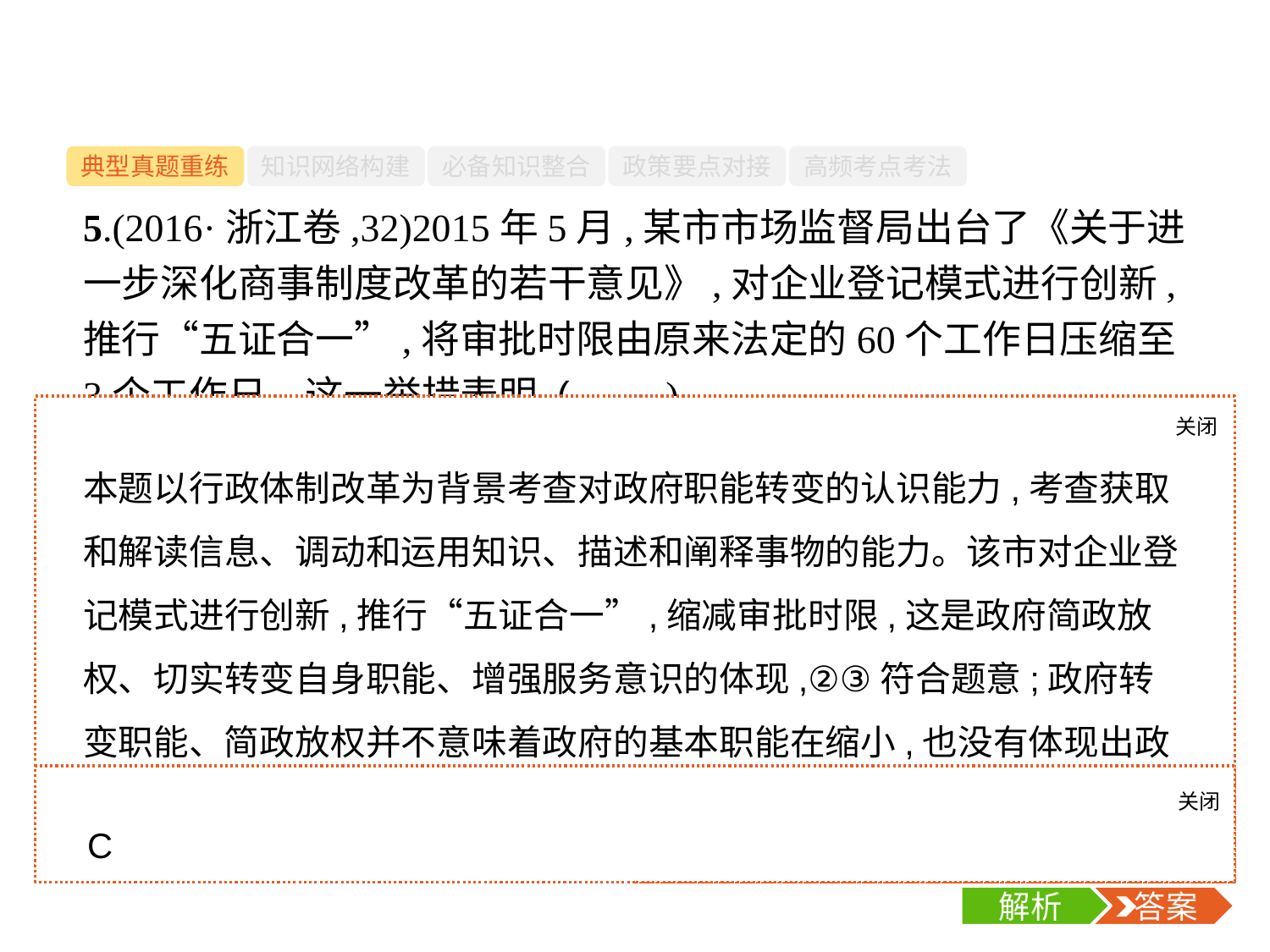

-32-
典型真题重练
知识网络构建
必备知识整合
政策要点对接
高频考点考法
5.(2016·浙江卷,32)2015年5月,某市市场监督局出台了《关于进一步深化商事制度改革的若干意见》,对企业登记模式进行创新,推行“五证合一”,将审批时限由原来法定的60个工作日压缩至3个工作日。这一举措表明 (　　)
①政府的基本职能在缩小　②政府的简政放权落到实处
③政府的服务意识在增强　④政府对市场的监管力度在降低
A.①③	B.②④	C.②③	D.①④

关闭
解析

本题以行政体制改革为背景考查对政府职能转变的认识能力,考查获取和解读信息、调动和运用知识、描述和阐释事物的能力。该市对企业登记模式进行创新,推行“五证合一”,缩减审批时限,这是政府简政放权、切实转变自身职能、增强服务意识的体现,②③符合题意;政府转变职能、简政放权并不意味着政府的基本职能在缩小,也没有体现出政府对市场的监管力度在降低,故①④不选。答案为C项。

关闭
解析
  答案

C
解析
  答案